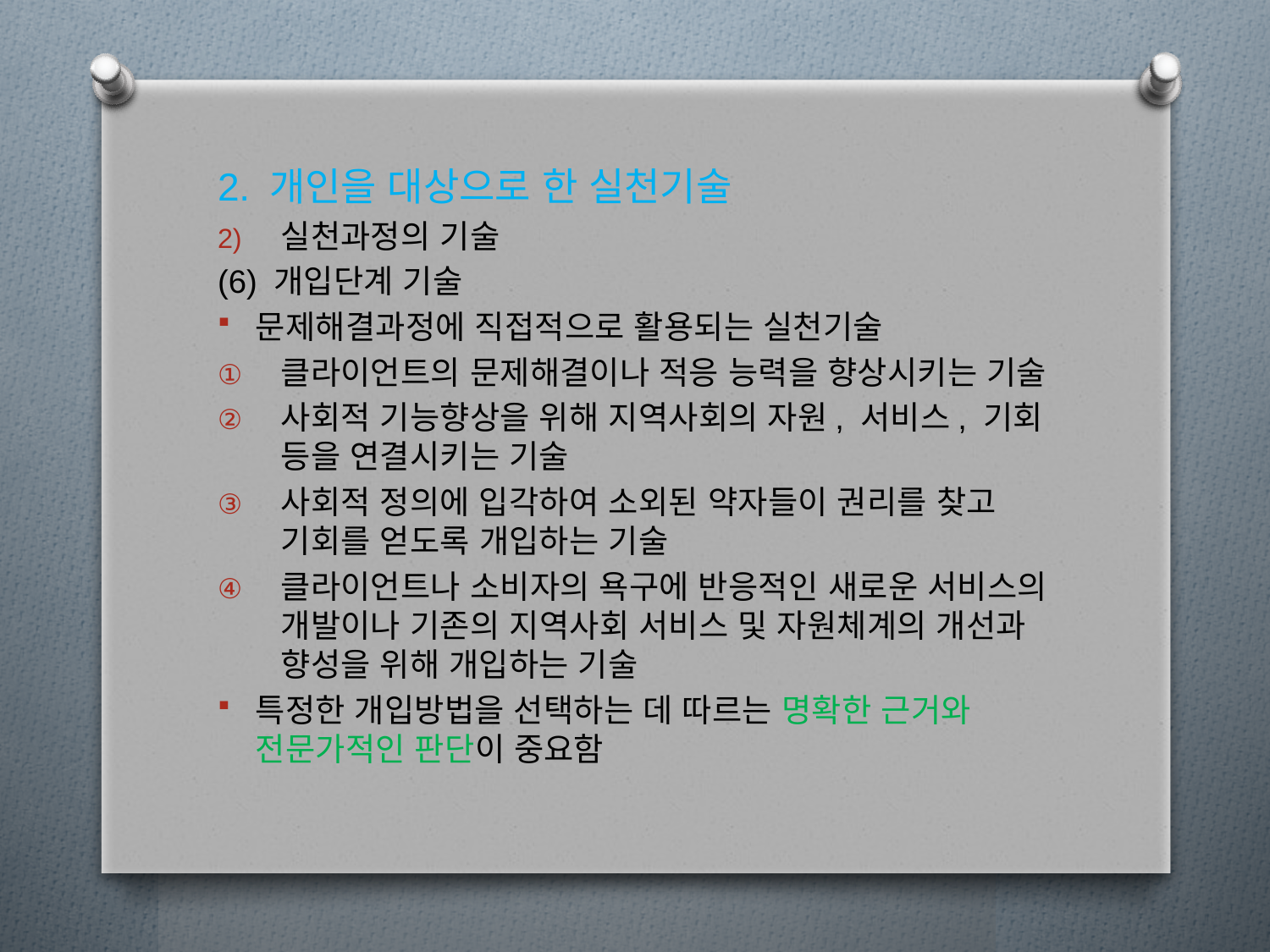

2. 개인을 대상으로 한 실천기술
실천과정의 기술
(6) 개입단계 기술
문제해결과정에 직접적으로 활용되는 실천기술
클라이언트의 문제해결이나 적응 능력을 향상시키는 기술
사회적 기능향상을 위해 지역사회의 자원, 서비스, 기회 등을 연결시키는 기술
사회적 정의에 입각하여 소외된 약자들이 권리를 찾고 기회를 얻도록 개입하는 기술
클라이언트나 소비자의 욕구에 반응적인 새로운 서비스의 개발이나 기존의 지역사회 서비스 및 자원체계의 개선과 향성을 위해 개입하는 기술
특정한 개입방법을 선택하는 데 따르는 명확한 근거와 전문가적인 판단이 중요함